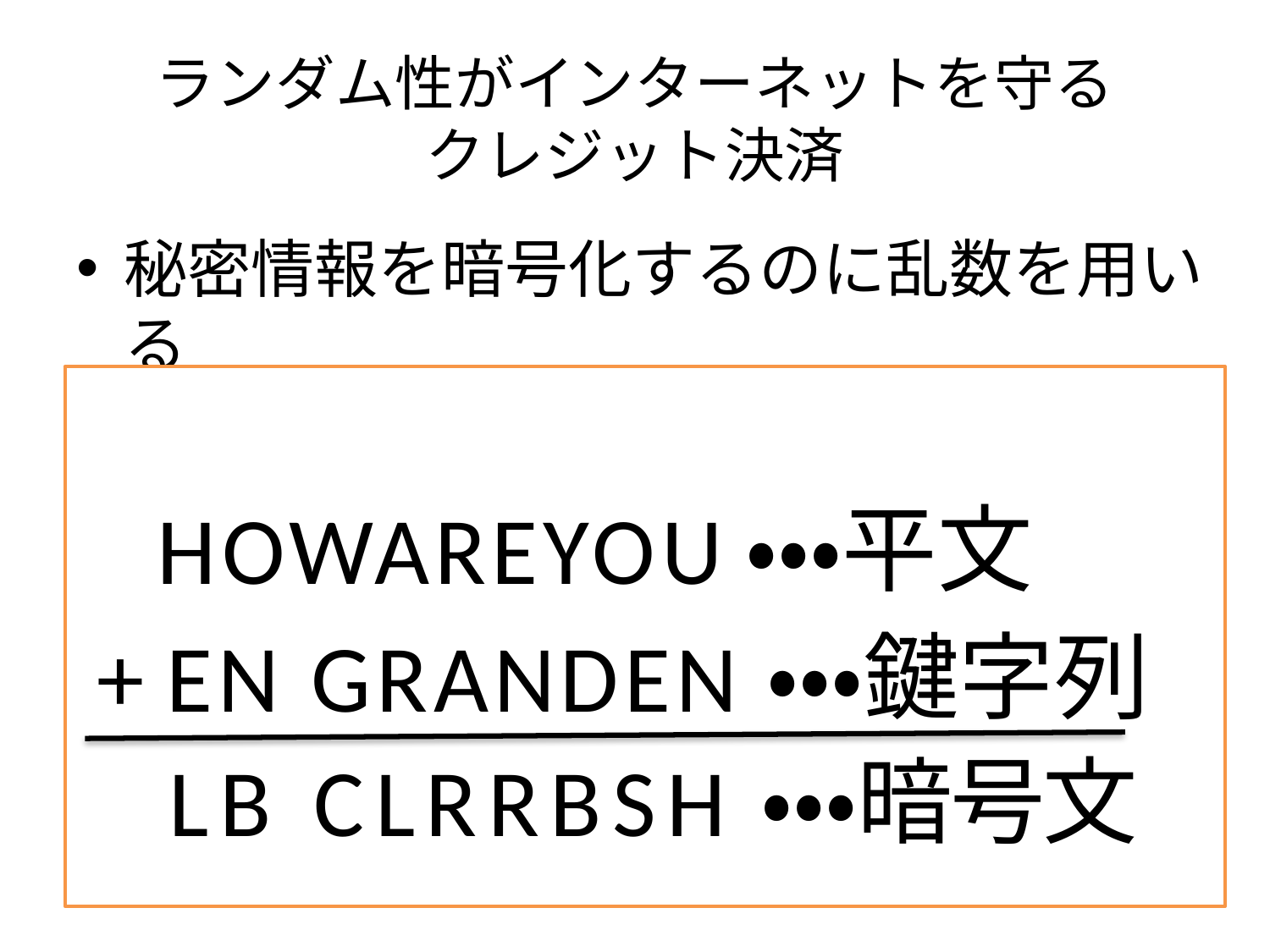

# ランダム性がインターネットを守る クレジット決済
秘密情報を暗号化するのに乱数を用いる

HOWAREYOU・・・平文

+ EN GRANDEN・・・鍵字列
   LB CLRRBSH・・・暗号文